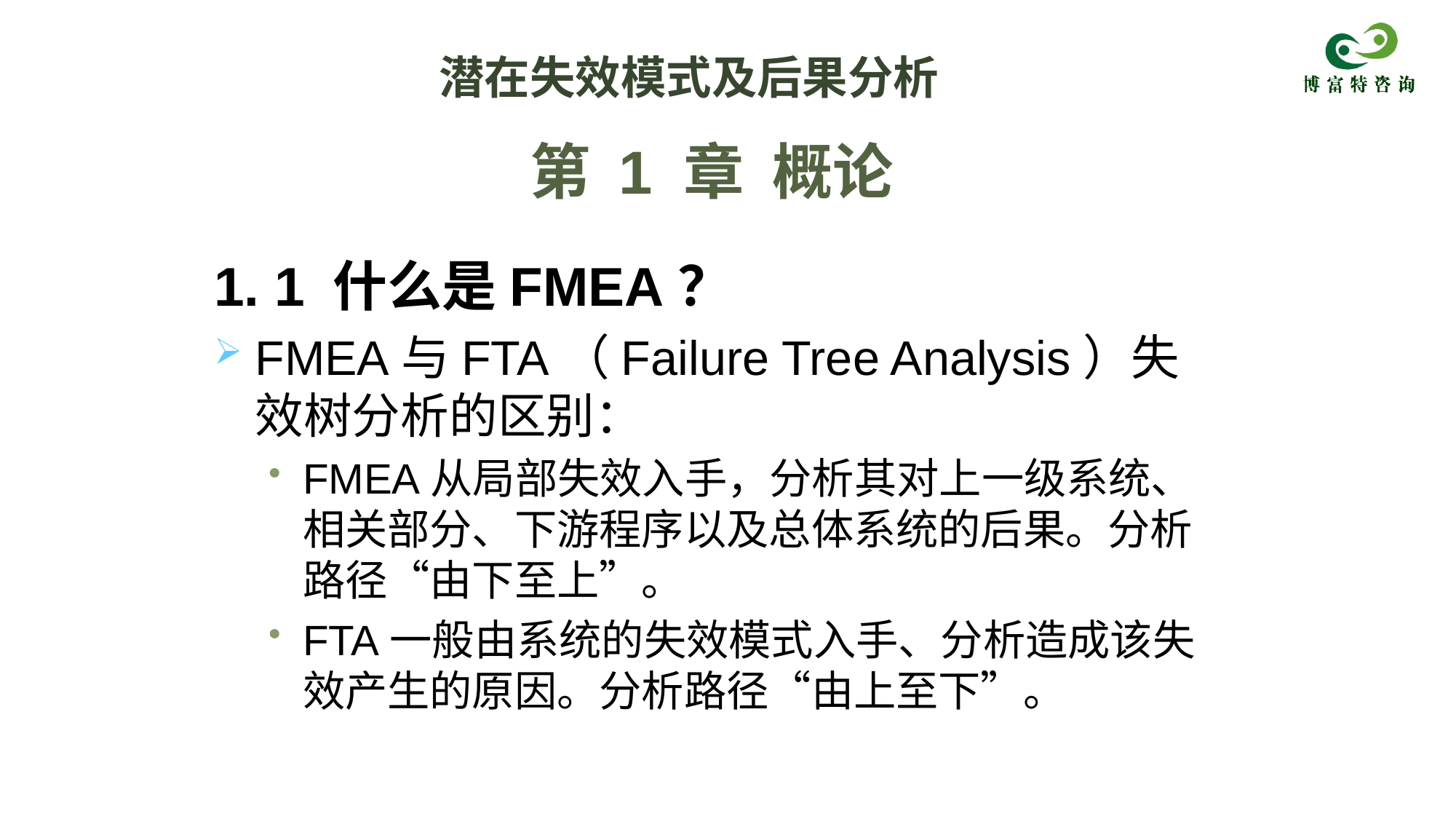

潜在失效模式及后果分析
# 第 1 章  概论
1. 1 什么是FMEA？
FMEA与FTA（Failure Tree Analysis）失效树分析的区别：
FMEA从局部失效入手，分析其对上一级系统、相关部分、下游程序以及总体系统的后果。分析路径“由下至上”。
FTA一般由系统的失效模式入手、分析造成该失效产生的原因。分析路径“由上至下”。
8